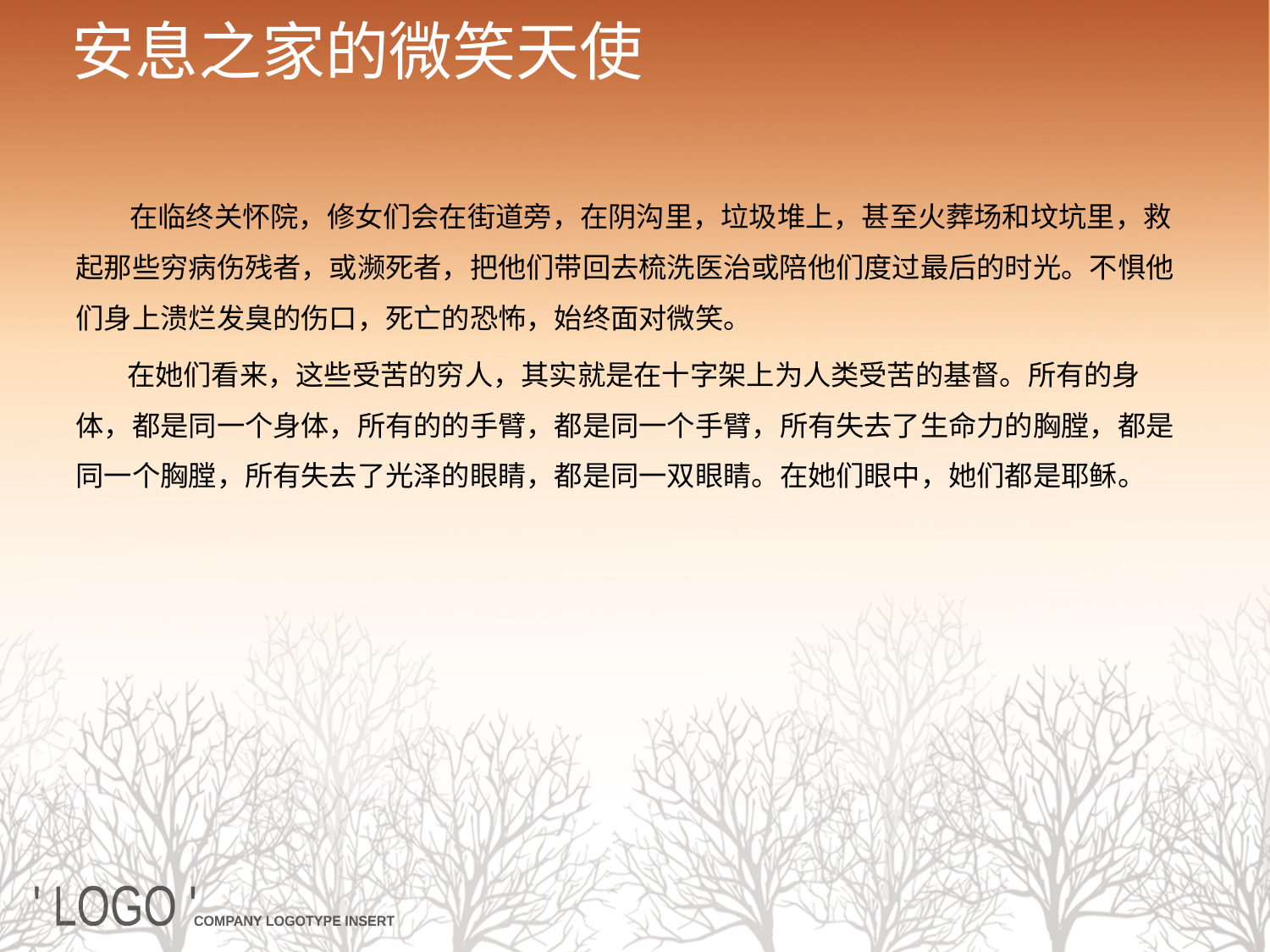

# 安息之家的微笑天使
      在临终关怀院，修女们会在街道旁，在阴沟里，垃圾堆上，甚至火葬场和坟坑里，救起那些穷病伤残者，或濒死者，把他们带回去梳洗医治或陪他们度过最后的时光。不惧他们身上溃烂发臭的伤口，死亡的恐怖，始终面对微笑。
       在她们看来，这些受苦的穷人，其实就是在十字架上为人类受苦的基督。所有的身体，都是同一个身体，所有的的手臂，都是同一个手臂，所有失去了生命力的胸膛，都是同一个胸膛，所有失去了光泽的眼睛，都是同一双眼睛。在她们眼中，她们都是耶稣。